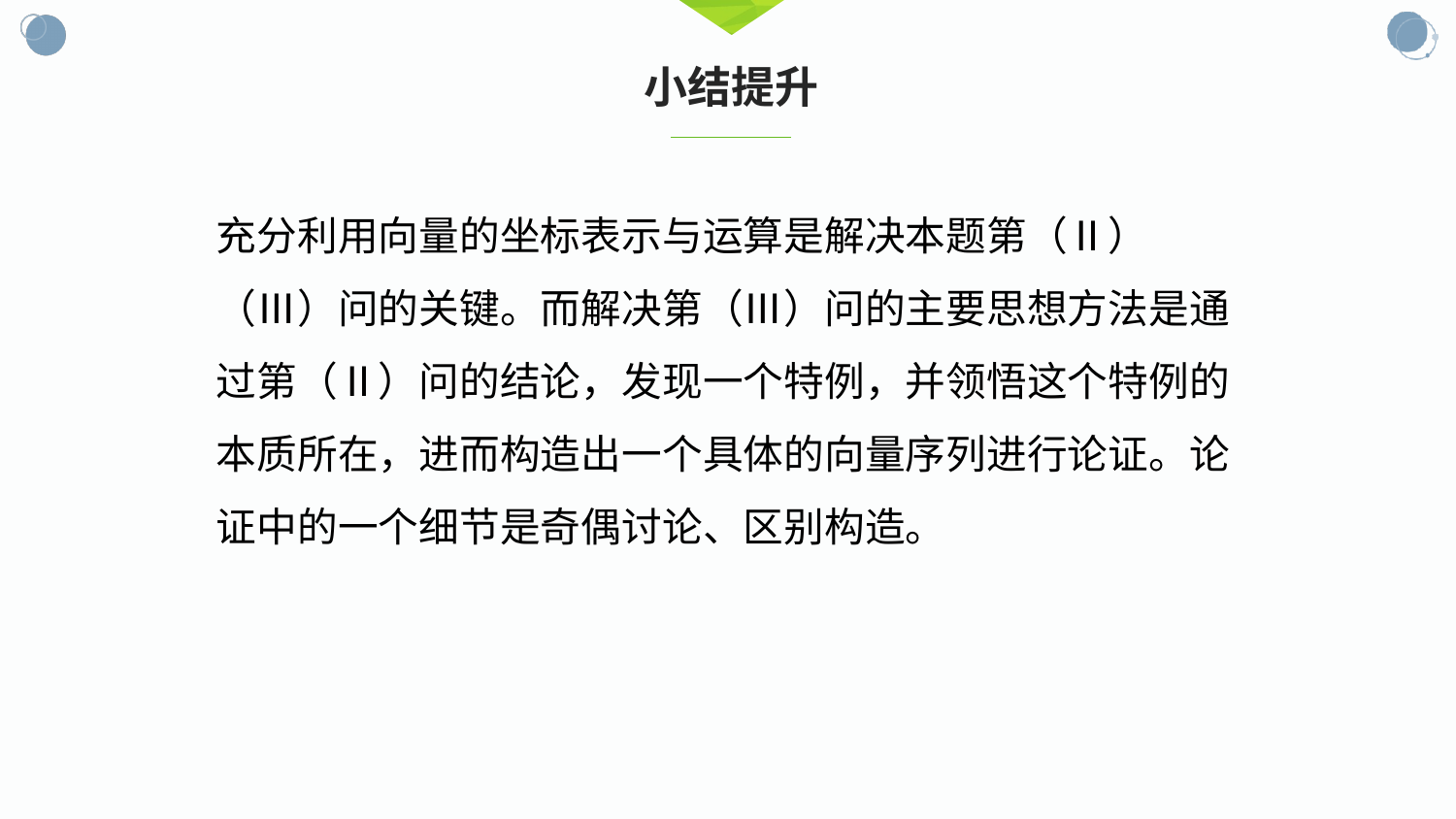

小结提升
充分利用向量的坐标表示与运算是解决本题第（Ⅱ）（Ⅲ）问的关键。而解决第（Ⅲ）问的主要思想方法是通过第（Ⅱ）问的结论，发现一个特例，并领悟这个特例的本质所在，进而构造出一个具体的向量序列进行论证。论证中的一个细节是奇偶讨论、区别构造。